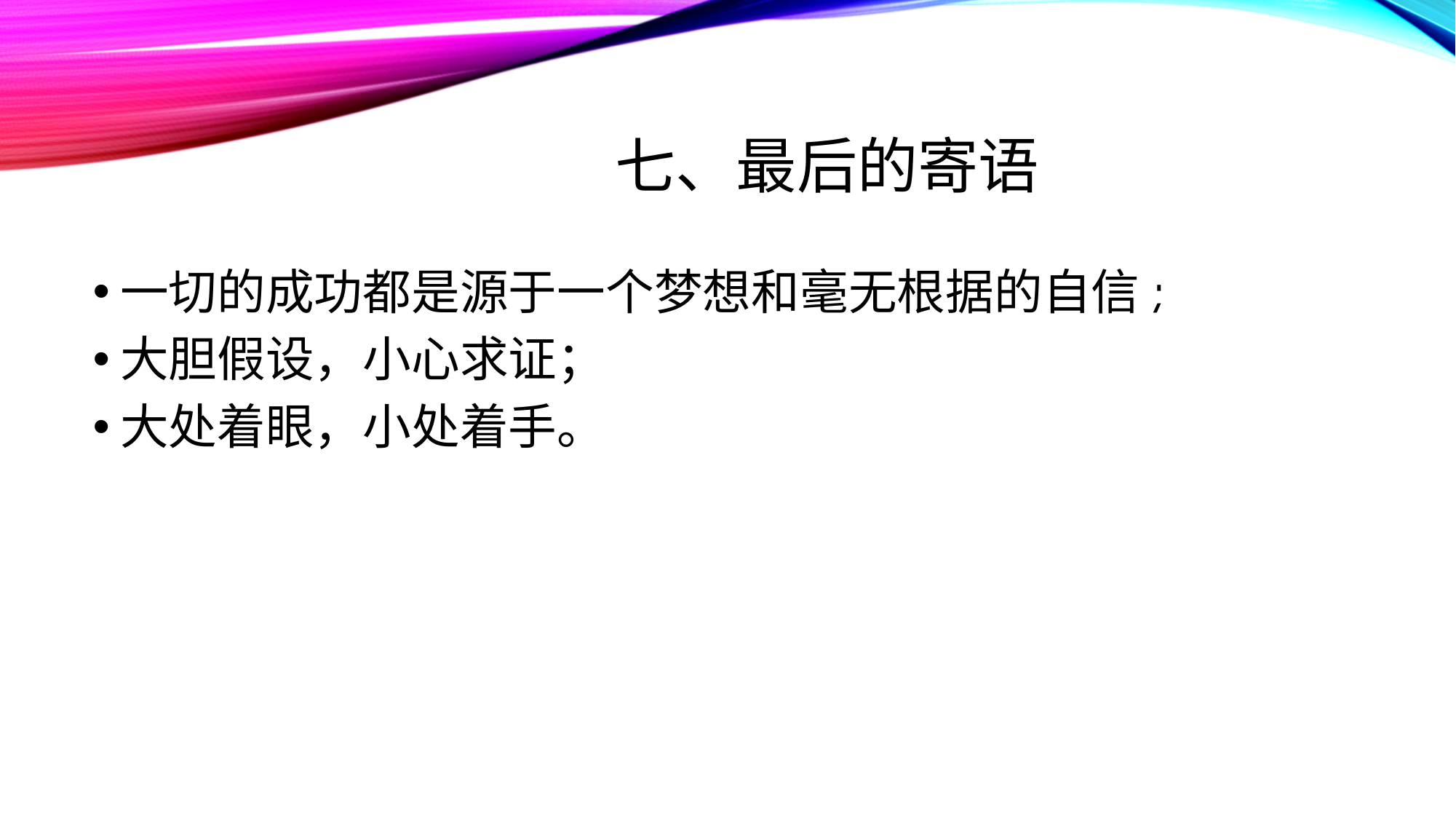

# 七、最后的寄语
一切的成功都是源于一个梦想和毫无根据的自信;
大胆假设，小心求证；
大处着眼，小处着手。